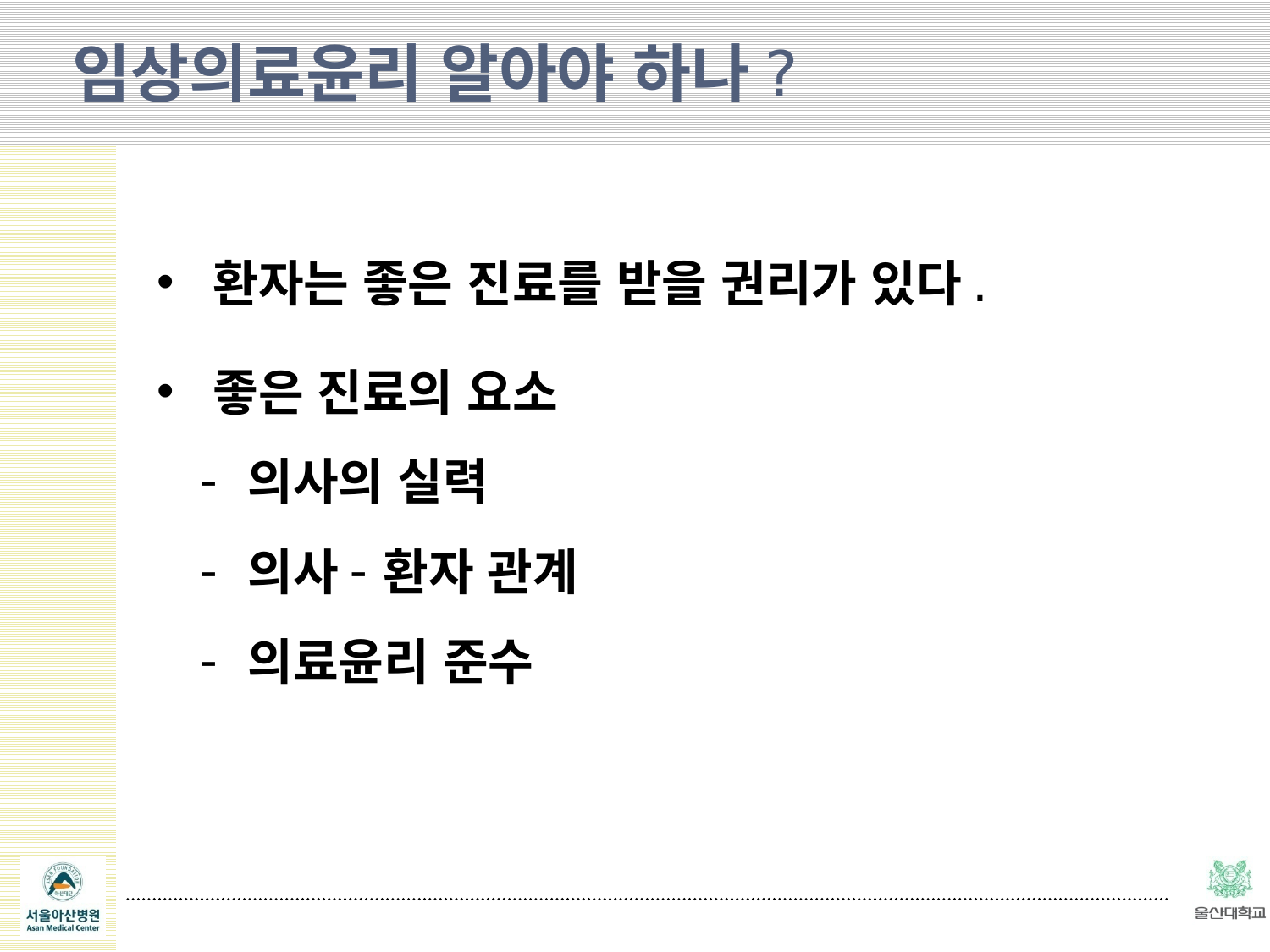

임상의료윤리 알아야 하나?
 환자는 좋은 진료를 받을 권리가 있다.
 좋은 진료의 요소
   - 의사의 실력
   - 의사-환자 관계
   - 의료윤리 준수